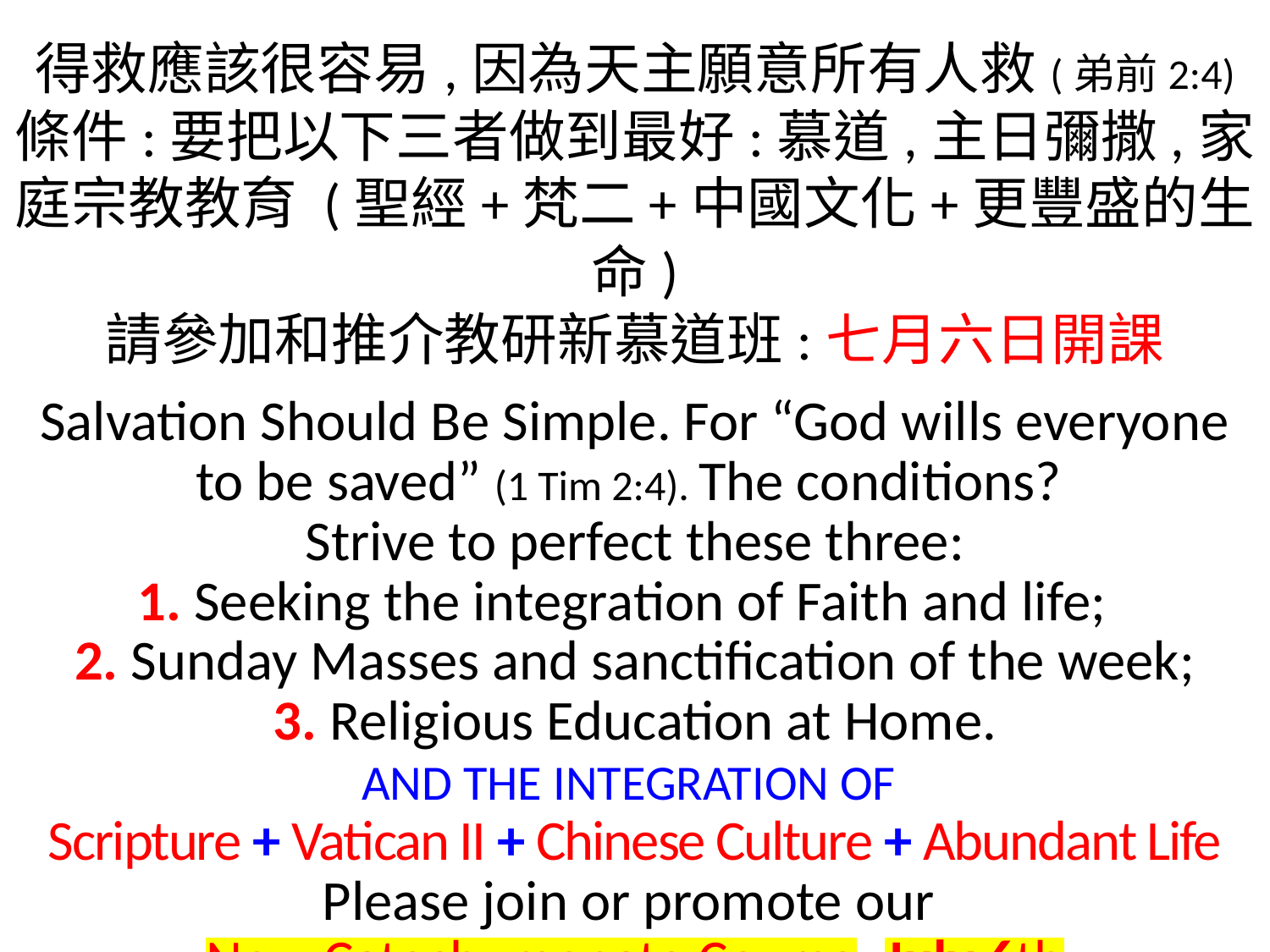

得救應該很容易,因為天主願意所有人救(弟前2:4)
條件:要把以下三者做到最好:慕道,主日彌撒,家庭宗教教育 (聖經+梵二+中國文化+更豐盛的生命)
請參加和推介教研新慕道班:七月六日開課
Salvation Should Be Simple. For “God wills everyone to be saved” (1 Tim 2:4). The conditions?
Strive to perfect these three:
1. Seeking the integration of Faith and life;
2. Sunday Masses and sanctification of the week;
3. Religious Education at Home.
AND THE INTEGRATION OF
Scripture + Vatican II + Chinese Culture + Abundant Life
Please join or promote our
New Catechumenate Course: July 6th